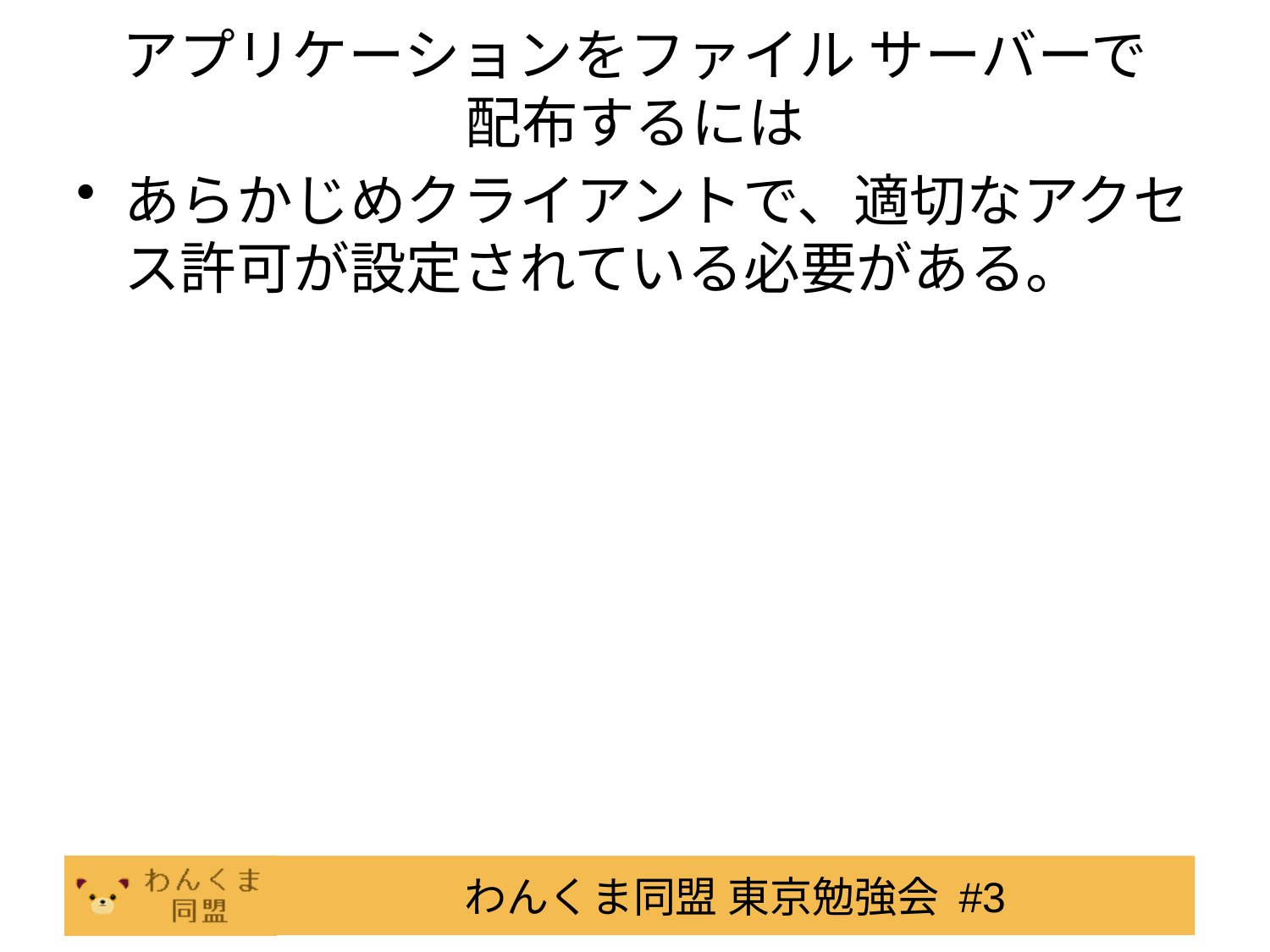

# アプリケーションをファイル サーバーで 配布するには
あらかじめクライアントで、適切なアクセス許可が設定されている必要がある。